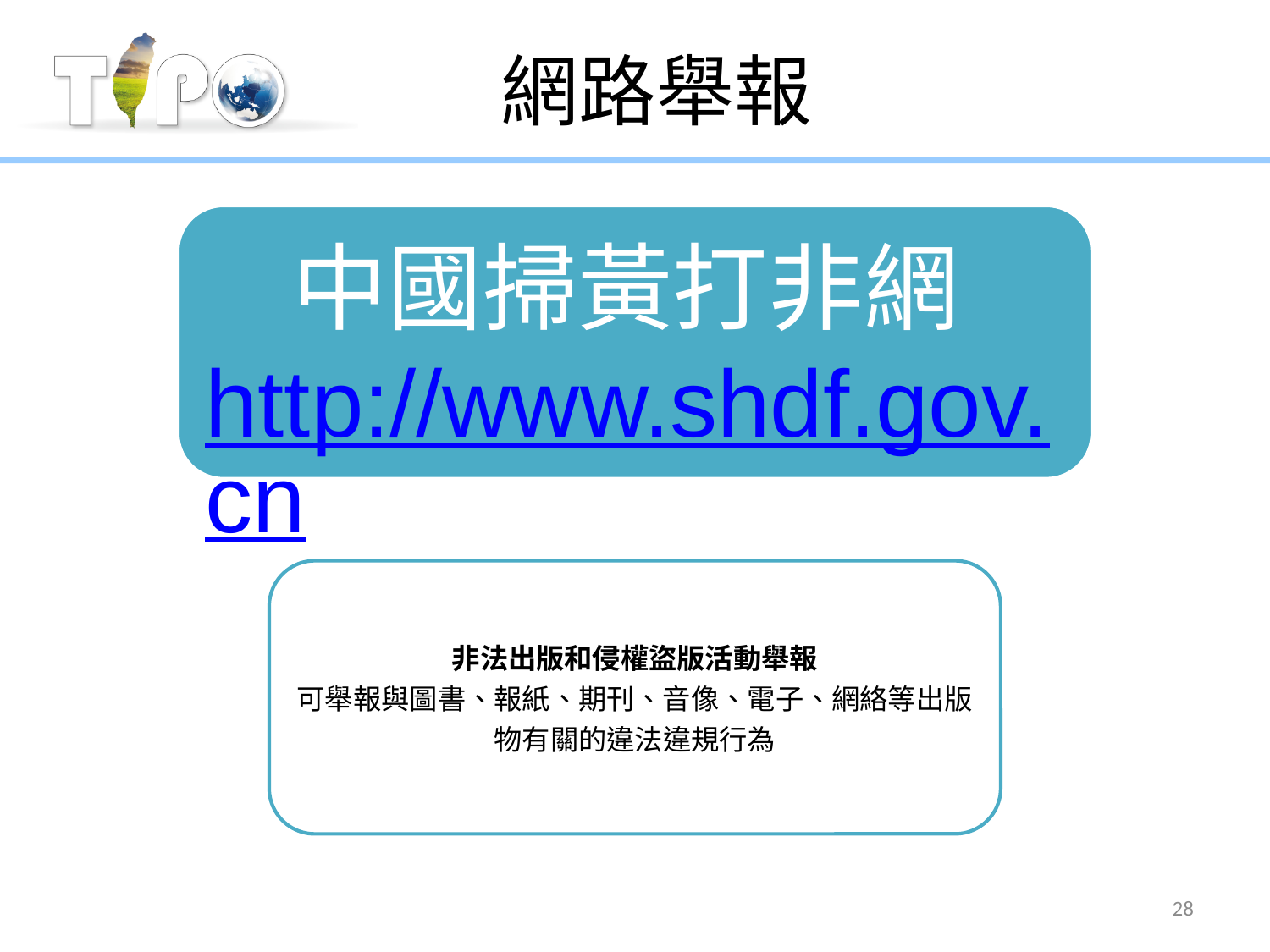

# 網路舉報
中國掃黃打非網http://www.shdf.gov.cn
非法出版和侵權盜版活動舉報
可舉報與圖書、報紙、期刊、音像、電子、網絡等出版物有關的違法違規行為
28